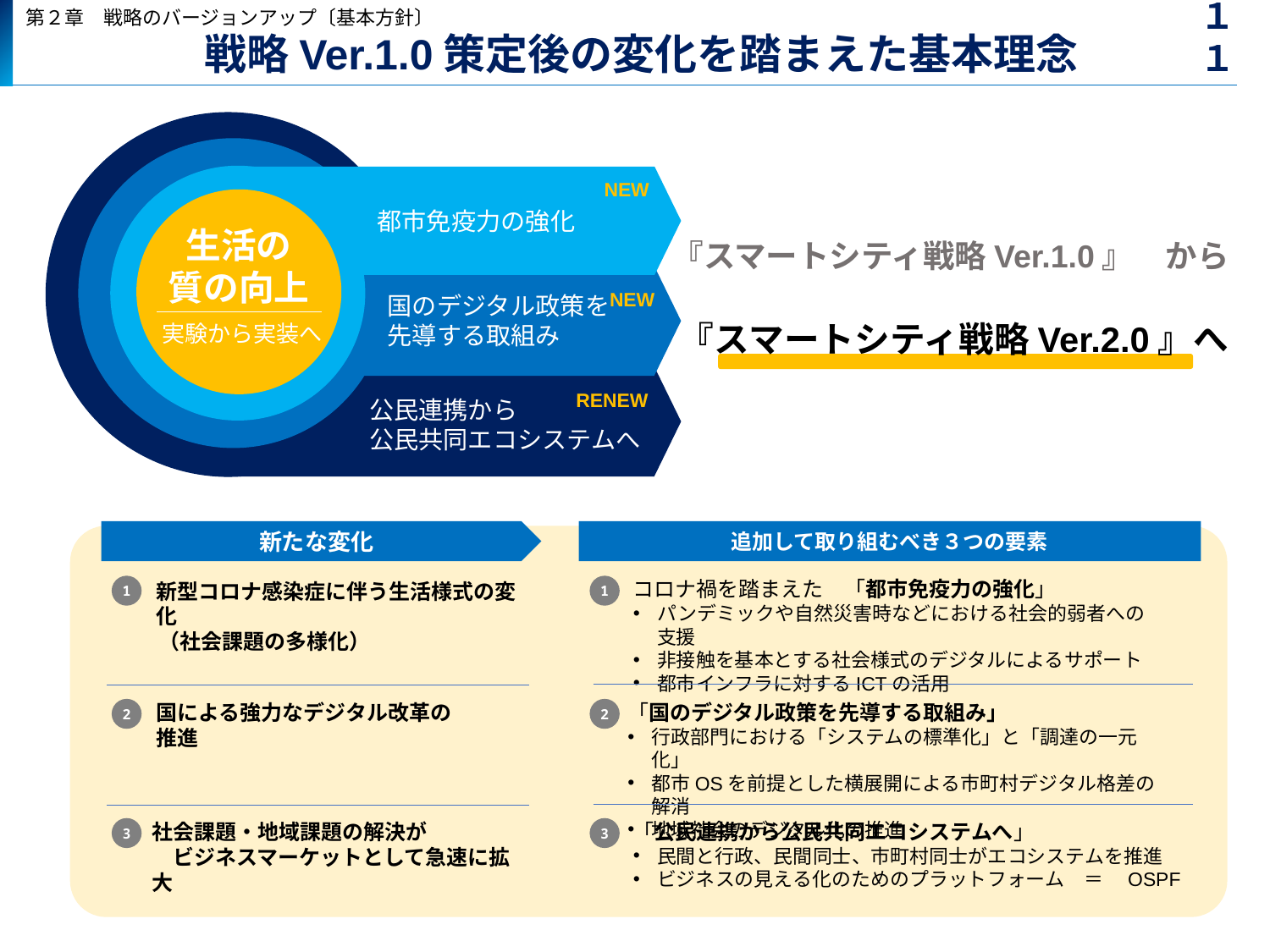

第２章　戦略のバージョンアップ〔基本方針〕
１１
戦略Ver.1.0策定後の変化を踏まえた基本理念

NEW

都市免疫力の強化
生活の
質の向上
『スマートシティ戦略Ver.1.0』　から

NEW
国のデジタル政策を
先導する取組み
『スマートシティ戦略Ver.2.0』へ
実験から実装へ

RENEW
公民連携から
公民共同エコシステムへ
新たな変化
追加して取り組むべき３つの要素

コロナ禍を踏まえた　「都市免疫力の強化」
パンデミックや自然災害時などにおける社会的弱者への支援
非接触を基本とする社会様式のデジタルによるサポート
都市インフラに対するICTの活用
新型コロナ感染症に伴う生活様式の変化
　　（社会課題の多様化）
1
1
国による強力なデジタル改革の推進
「国のデジタル政策を先導する取組み」
行政部門における「システムの標準化」と「調達の一元化」
都市OSを前提とした横展開による市町村デジタル格差の解消
地域社会のデジタル化の推進
2
2
社会課題・地域課題の解決が
　ビジネスマーケットとして急速に拡大
「公民連携から公民共同エコシステムへ」
民間と行政、民間同士、市町村同士がエコシステムを推進
ビジネスの見える化のためのプラットフォーム　＝　OSPF
3
3